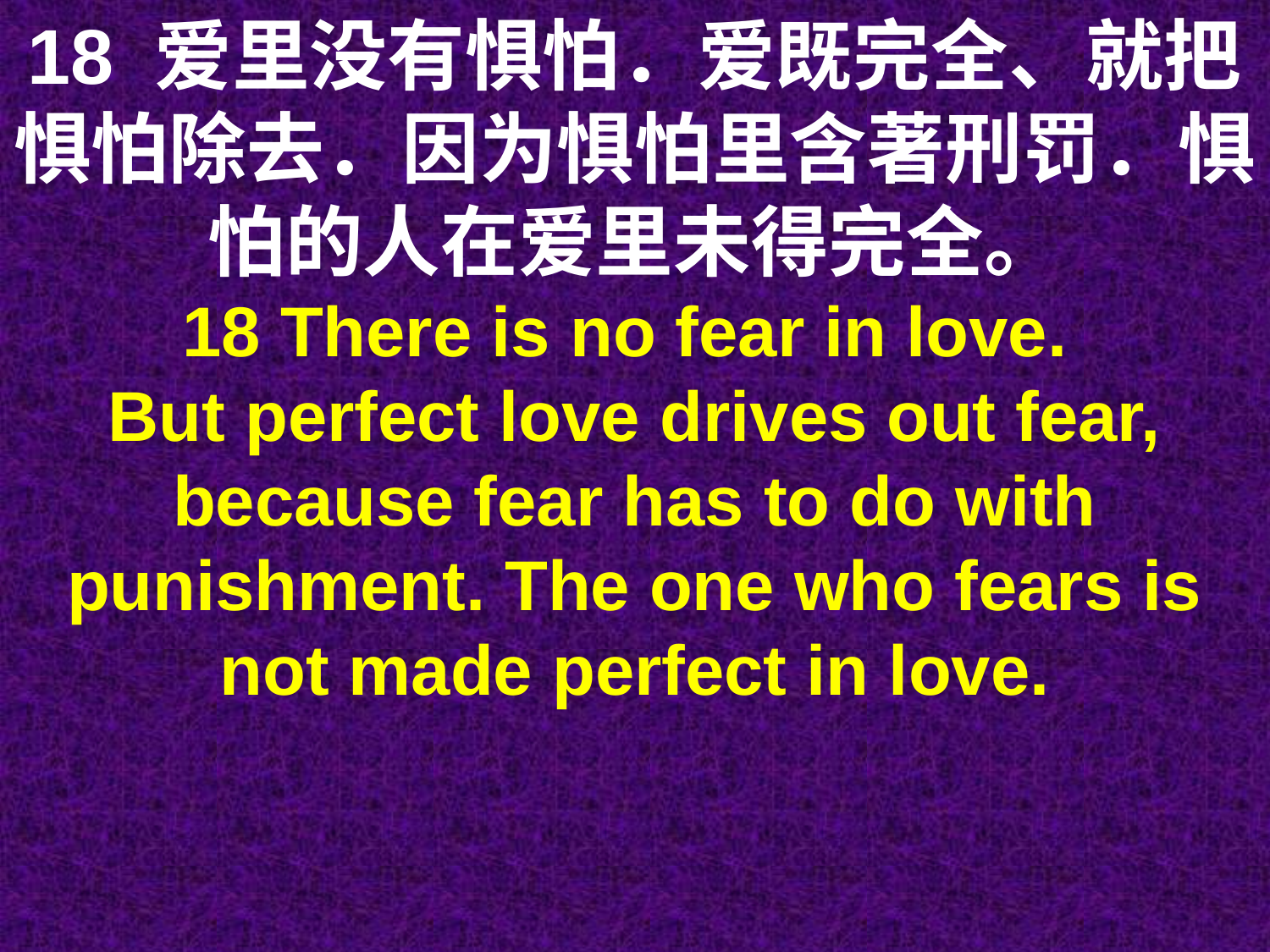

18 爱里没有惧怕．爱既完全、就把惧怕除去．因为惧怕里含著刑罚．惧怕的人在爱里未得完全。
18 There is no fear in love.
But perfect love drives out fear, because fear has to do with punishment. The one who fears is not made perfect in love.